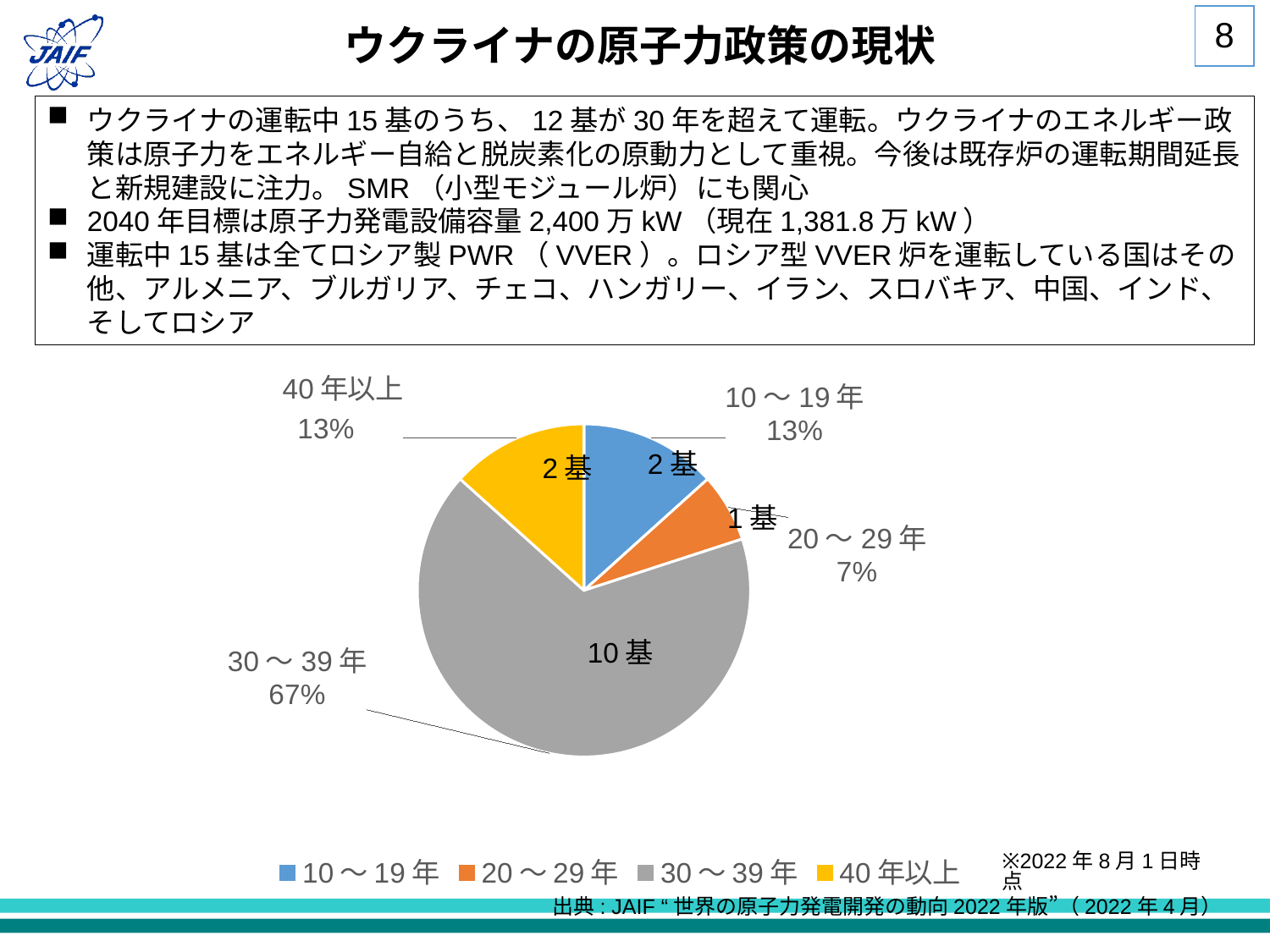

8
ウクライナの原子力政策の現状
ウクライナの運転中15基のうち、12基が30年を超えて運転。ウクライナのエネルギー政策は原子力をエネルギー自給と脱炭素化の原動力として重視。今後は既存炉の運転期間延長と新規建設に注力。SMR（小型モジュール炉）にも関心
2040年目標は原子力発電設備容量2,400万kW（現在1,381.8万kW）
運転中15基は全てロシア製PWR（VVER）。ロシア型VVER炉を運転している国はその他、アルメニア、ブルガリア、チェコ、ハンガリー、イラン、スロバキア、中国、インド、そしてロシア

### Chart

| Category |  |
|---|---|
| 10～19年 | 2.0 |
| 20～29年 | 1.0 |
| 30～39年 | 10.0 |
| 40年以上 | 2.0 |
2基
※2022年8月1日時点
出典: JAIF “世界の原子力発電開発の動向2022年版”（2022年4月）